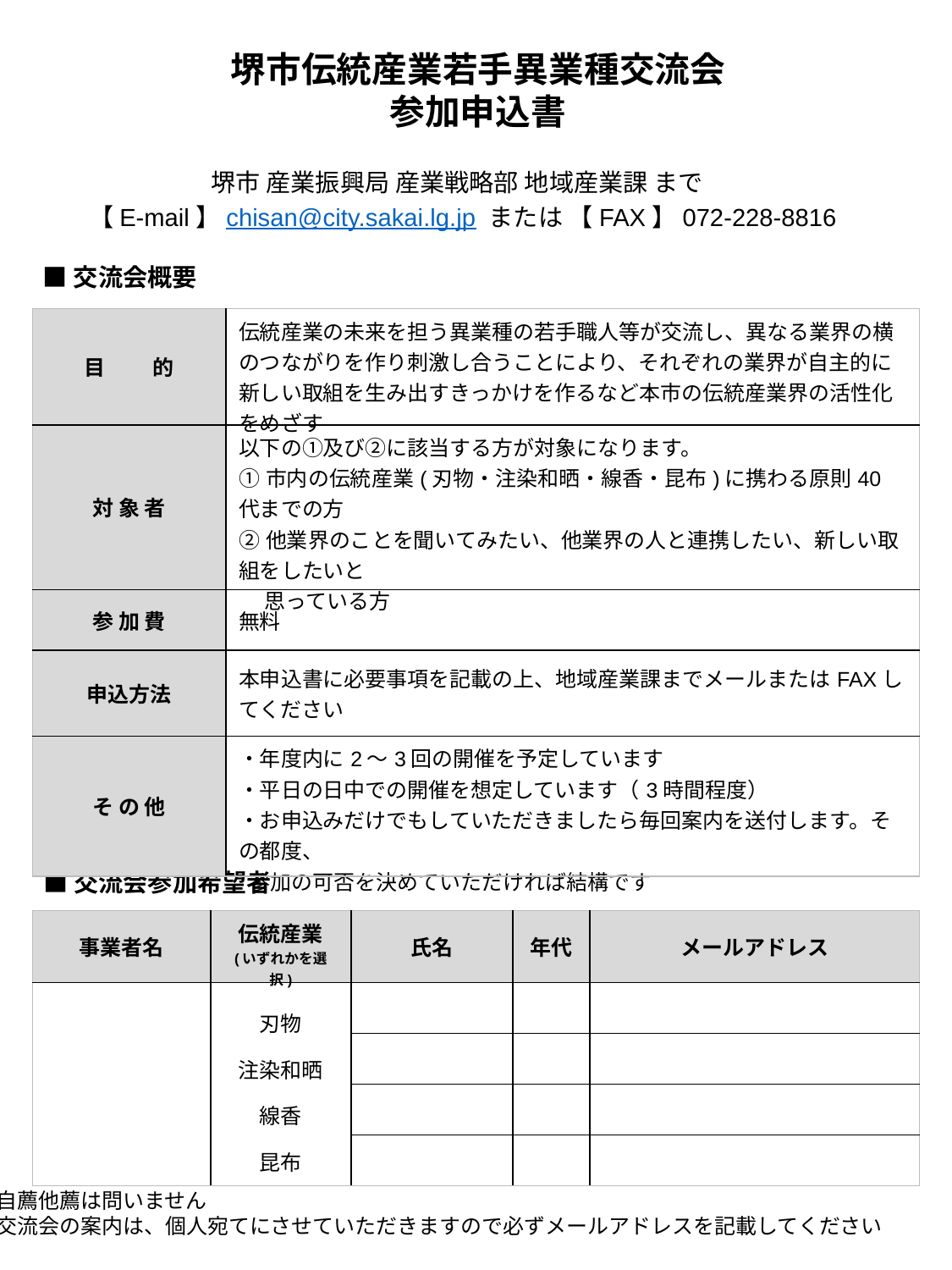

堺市伝統産業若手異業種交流会
参加申込書
堺市 産業振興局 産業戦略部 地域産業課 まで
【E-mail】chisan@city.sakai.lg.jp または 【FAX】072-228-8816
■交流会概要
| 目　　 的 | 伝統産業の未来を担う異業種の若手職人等が交流し、異なる業界の横のつながりを作り刺激し合うことにより、それぞれの業界が自主的に新しい取組を生み出すきっかけを作るなど本市の伝統産業界の活性化をめざす |
| --- | --- |
| 対 象 者 | 以下の①及び②に該当する方が対象になります。 ①市内の伝統産業(刃物・注染和晒・線香・昆布)に携わる原則40代までの方 ②他業界のことを聞いてみたい、他業界の人と連携したい、新しい取組をしたいと 　 思っている方 |
| 参 加 費 | 無料 |
| 申込方法 | 本申込書に必要事項を記載の上、地域産業課までメールまたはFAXしてください |
| そ の 他 | ・年度内に2～3回の開催を予定しています ・平日の日中での開催を想定しています（3時間程度） ・お申込みだけでもしていただきましたら毎回案内を送付します。その都度、 参加の可否を決めていただければ結構です |
■交流会参加希望者
| 事業者名 | 伝統産業 (いずれかを選択) | 氏名 | 年代 | メールアドレス |
| --- | --- | --- | --- | --- |
|  | 刃物 注染和晒 線香 昆布 |  |  |  |
|  |  |  |  |  |
|  |  |  |  |  |
|  |  |  |  |  |
※自薦他薦は問いません
※交流会の案内は、個人宛てにさせていただきますので必ずメールアドレスを記載してください